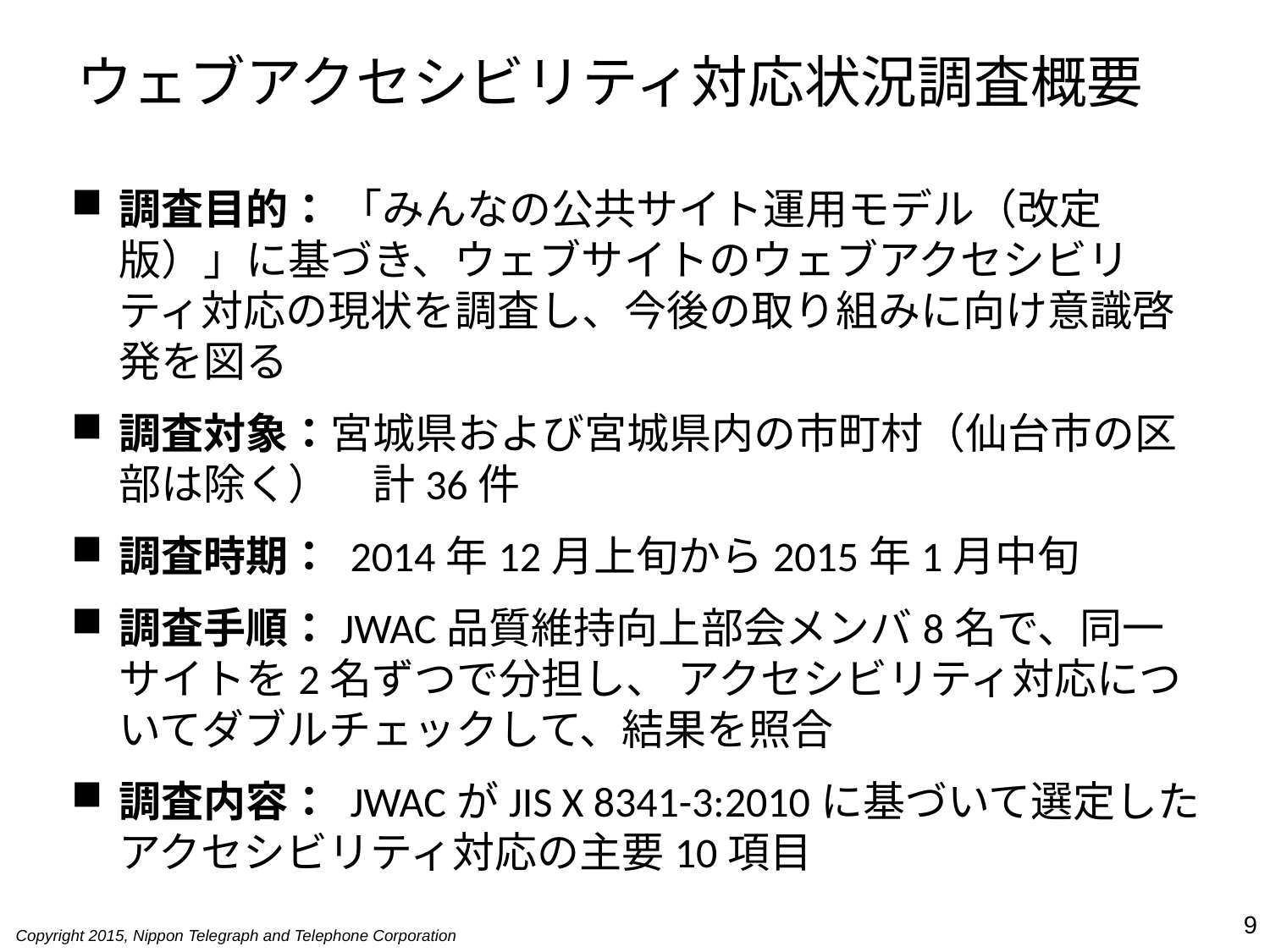

# ウェブアクセシビリティ対応状況調査概要
調査目的： 「みんなの公共サイト運用モデル（改定版）」に基づき、ウェブサイトのウェブアクセシビリティ対応の現状を調査し、今後の取り組みに向け意識啓発を図る
調査対象：宮城県および宮城県内の市町村（仙台市の区部は除く）　計36件
調査時期： 2014年12月上旬から2015年1月中旬
調査手順：JWAC品質維持向上部会メンバ8名で、同一サイトを2名ずつで分担し、 アクセシビリティ対応についてダブルチェックして、結果を照合
調査内容： JWACがJIS X 8341-3:2010に基づいて選定したアクセシビリティ対応の主要10項目
9